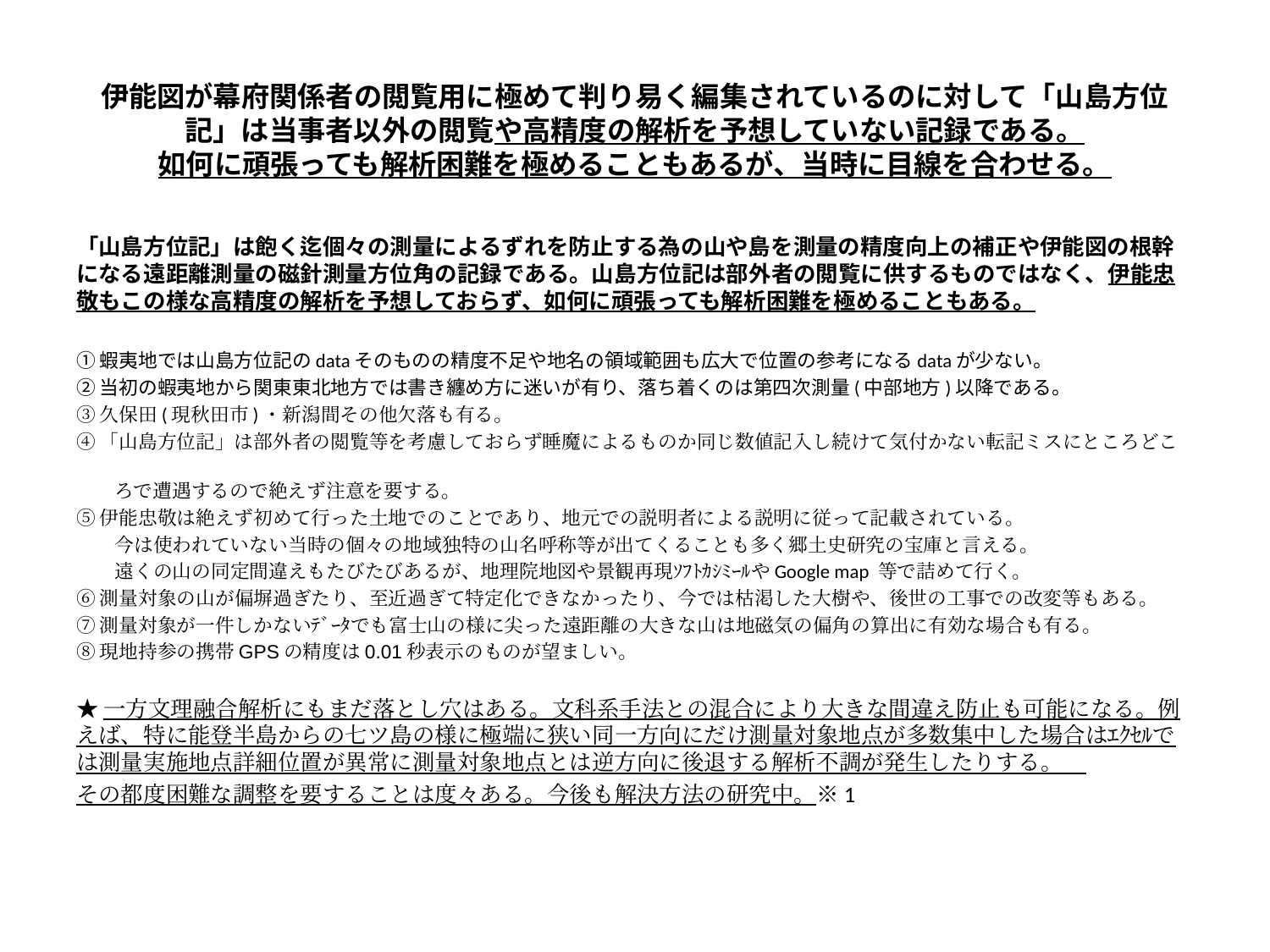

# 伊能図が幕府関係者の閲覧用に極めて判り易く編集されているのに対して「山島方位記」は当事者以外の閲覧や高精度の解析を予想していない記録である。 如何に頑張っても解析困難を極めることもあるが、当時に目線を合わせる。
「山島方位記」は飽く迄個々の測量によるずれを防止する為の山や島を測量の精度向上の補正や伊能図の根幹になる遠距離測量の磁針測量方位角の記録である。山島方位記は部外者の閲覧に供するものではなく、伊能忠敬もこの様な高精度の解析を予想しておらず、如何に頑張っても解析困難を極めることもある。

①蝦夷地では山島方位記のdataそのものの精度不足や地名の領域範囲も広大で位置の参考になるdataが少ない。
②当初の蝦夷地から関東東北地方では書き纏め方に迷いが有り、落ち着くのは第四次測量(中部地方)以降である。
③久保田(現秋田市)・新潟間その他欠落も有る。
④「山島方位記」は部外者の閲覧等を考慮しておらず睡魔によるものか同じ数値記入し続けて気付かない転記ミスにところどこ
　　ろで遭遇するので絶えず注意を要する。
⑤伊能忠敬は絶えず初めて行った土地でのことであり、地元での説明者による説明に従って記載されている。
　　今は使われていない当時の個々の地域独特の山名呼称等が出てくることも多く郷土史研究の宝庫と言える。
　　遠くの山の同定間違えもたびたびあるが、地理院地図や景観再現ｿﾌﾄｶｼﾐｰﾙやGoogle map 等で詰めて行く。
⑥測量対象の山が偏塀過ぎたり、至近過ぎて特定化できなかったり、今では枯渇した大樹や、後世の工事での改変等もある。
⑦測量対象が一件しかないﾃﾞｰﾀでも富士山の様に尖った遠距離の大きな山は地磁気の偏角の算出に有効な場合も有る。
⑧現地持参の携帯GPSの精度は0.01秒表示のものが望ましい。

★一方文理融合解析にもまだ落とし穴はある。文科系手法との混合により大きな間違え防止も可能になる。例えば、特に能登半島からの七ツ島の様に極端に狭い同一方向にだけ測量対象地点が多数集中した場合はｴｸｾﾙでは測量実施地点詳細位置が異常に測量対象地点とは逆方向に後退する解析不調が発生したりする。
その都度困難な調整を要することは度々ある。今後も解決方法の研究中。※1